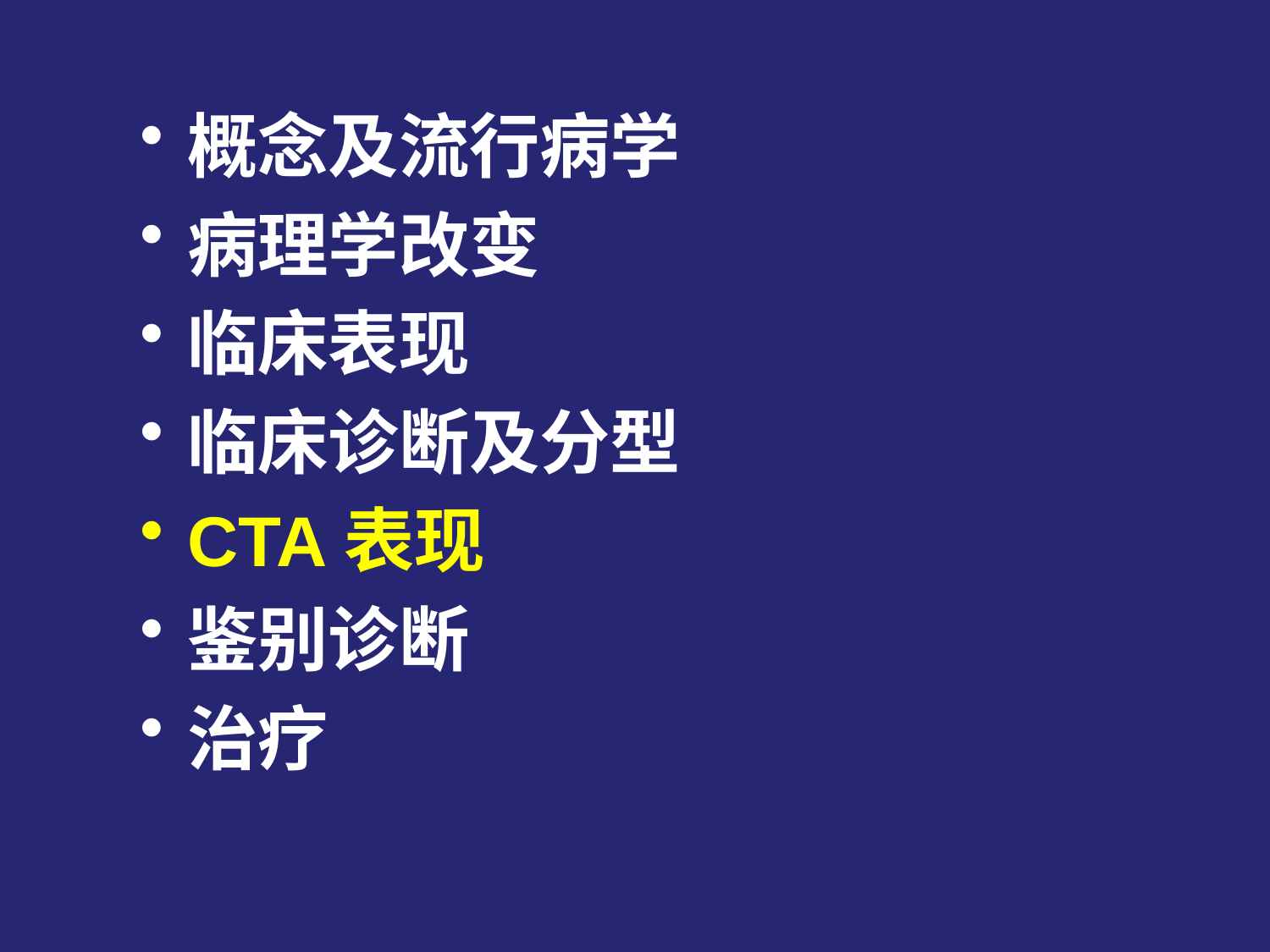

概念及流行病学
病理学改变
临床表现
临床诊断及分型
CTA表现
鉴别诊断
治疗